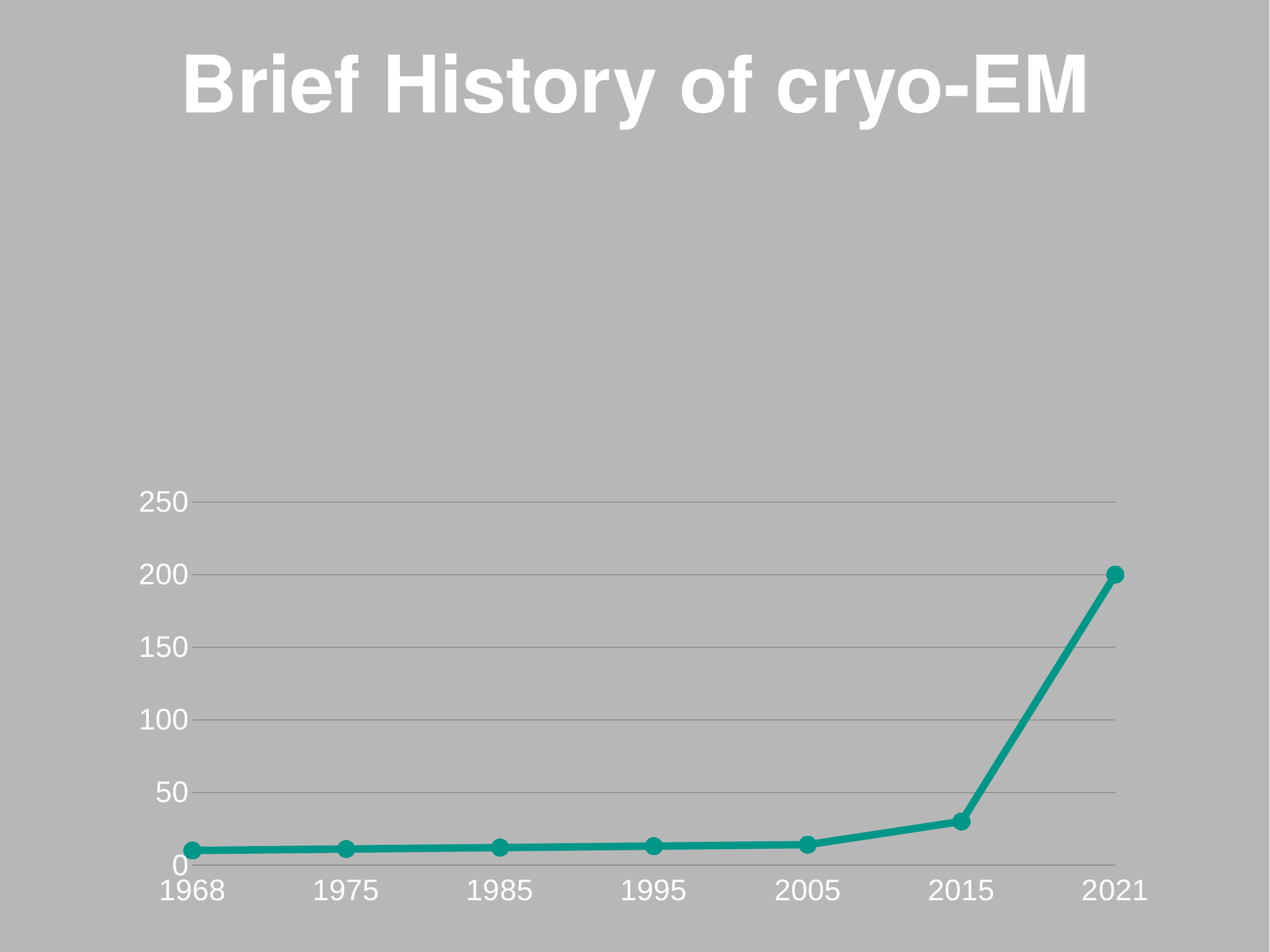

# Brief History of cryo-EM

### Chart

| Category | 地區 1 |
|---|---|
| 1968 | 10.0 |
| 1975 | 11.0 |
| 1985 | 12.0 |
| 1995 | 13.0 |
| 2005 | 14.0 |
| 2015 | 30.0 |
| 2021 | 200.0 |